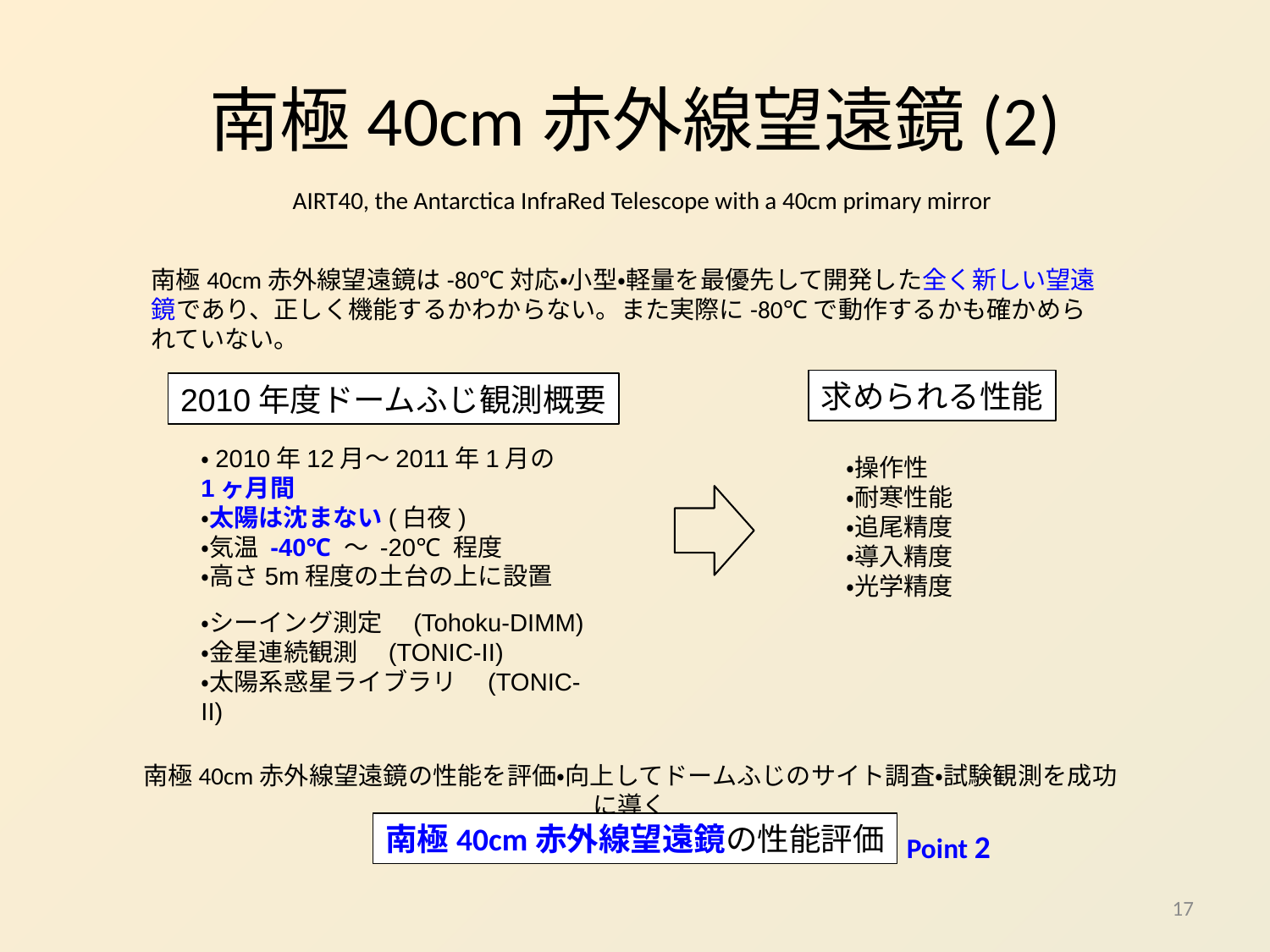

# 南極40cm赤外線望遠鏡(2)
AIRT40, the Antarctica InfraRed Telescope with a 40cm primary mirror
南極40cm赤外線望遠鏡は-80℃対応・小型・軽量を最優先して開発した全く新しい望遠鏡であり、正しく機能するかわからない。また実際に-80℃で動作するかも確かめられていない。
求められる性能
2010年度ドームふじ観測概要
・2010年12月～2011年1月の1ヶ月間
・太陽は沈まない(白夜)
・気温 -40℃ ～ -20℃ 程度
・高さ5m程度の土台の上に設置

・シーイング測定　(Tohoku-DIMM)
・金星連続観測　(TONIC-II)
・太陽系惑星ライブラリ　(TONIC-II)

・操作性
・耐寒性能
・追尾精度
・導入精度
・光学精度

南極40cm赤外線望遠鏡の性能を評価・向上してドームふじのサイト調査・試験観測を成功に導く
南極40cm赤外線望遠鏡の性能評価
Point 2
17